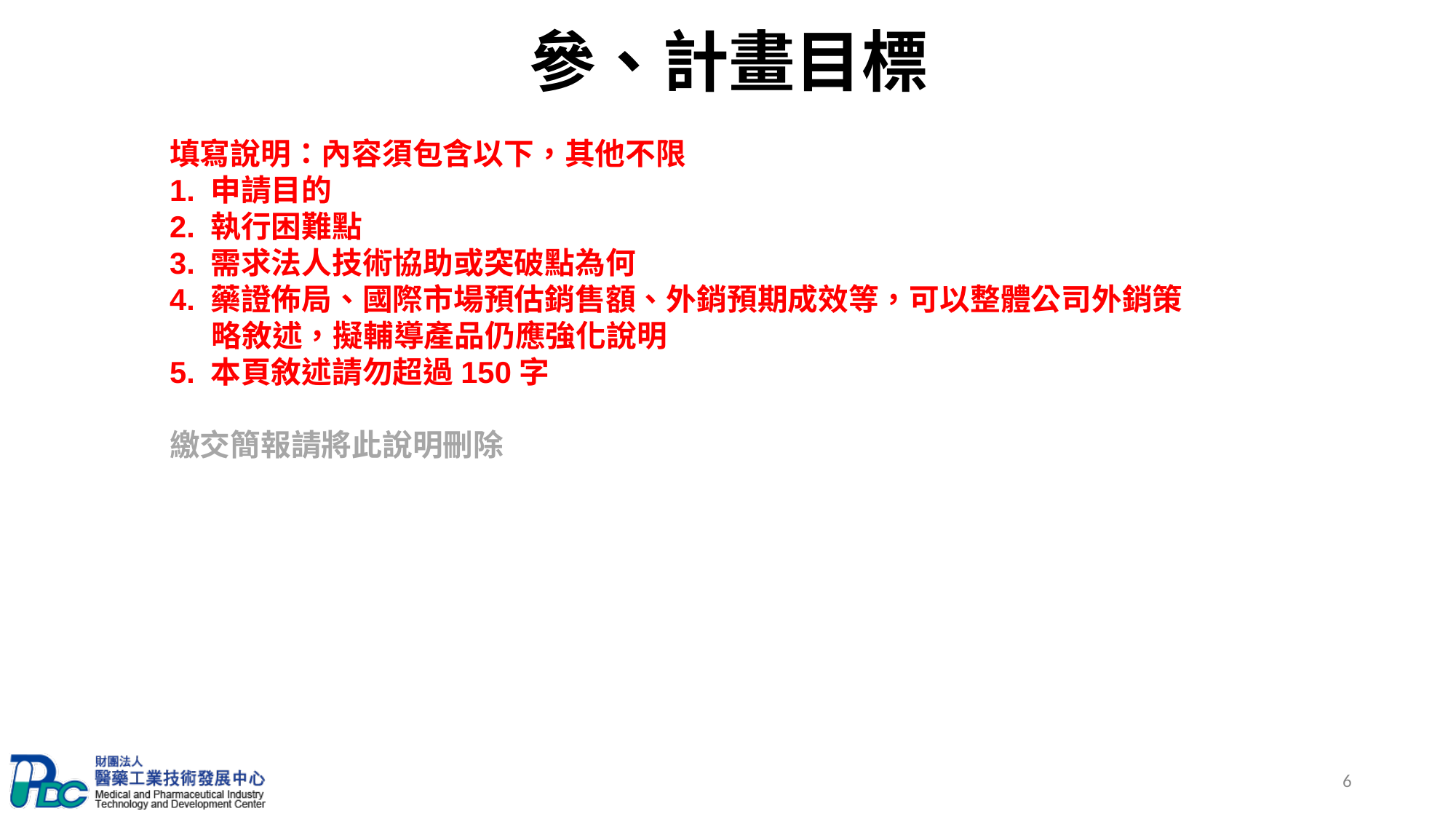

參、計畫目標
填寫說明：內容須包含以下，其他不限
1. 申請目的
2. 執行困難點
3. 需求法人技術協助或突破點為何
4. 藥證佈局、國際市場預估銷售額、外銷預期成效等，可以整體公司外銷策
     略敘述，擬輔導產品仍應強化說明
5. 本頁敘述請勿超過150字

繳交簡報請將此說明刪除

6